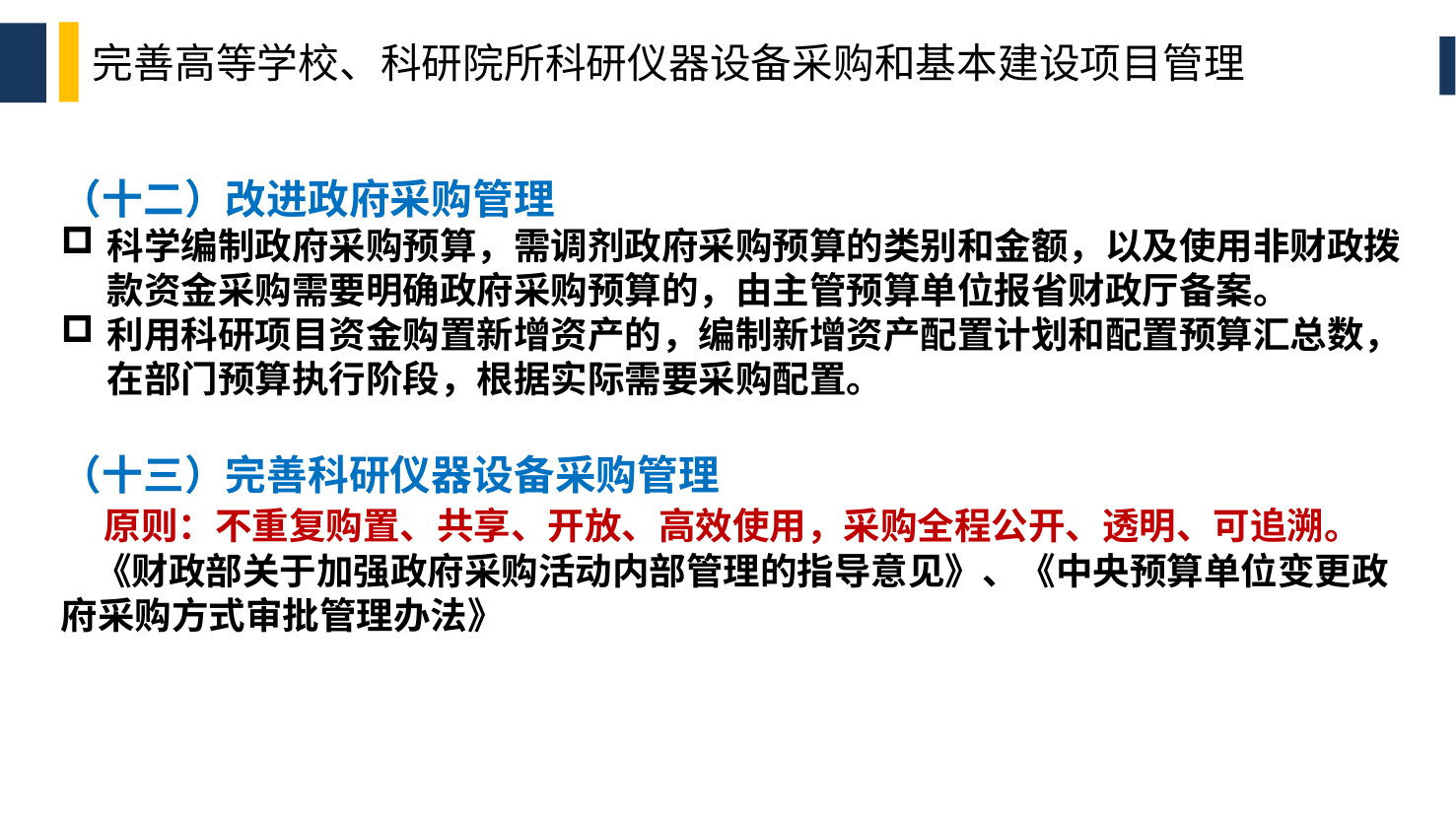

完善高等学校、科研院所科研仪器设备采购和基本建设项目管理
（十二）改进政府采购管理
科学编制政府采购预算，需调剂政府采购预算的类别和金额，以及使用非财政拨款资金采购需要明确政府采购预算的，由主管预算单位报省财政厅备案。
利用科研项目资金购置新增资产的，编制新增资产配置计划和配置预算汇总数，在部门预算执行阶段，根据实际需要采购配置。

（十三）完善科研仪器设备采购管理
    原则：不重复购置、共享、开放、高效使用，采购全程公开、透明、可追溯。
   《财政部关于加强政府采购活动内部管理的指导意见》、《中央预算单位变更政府采购方式审批管理办法》